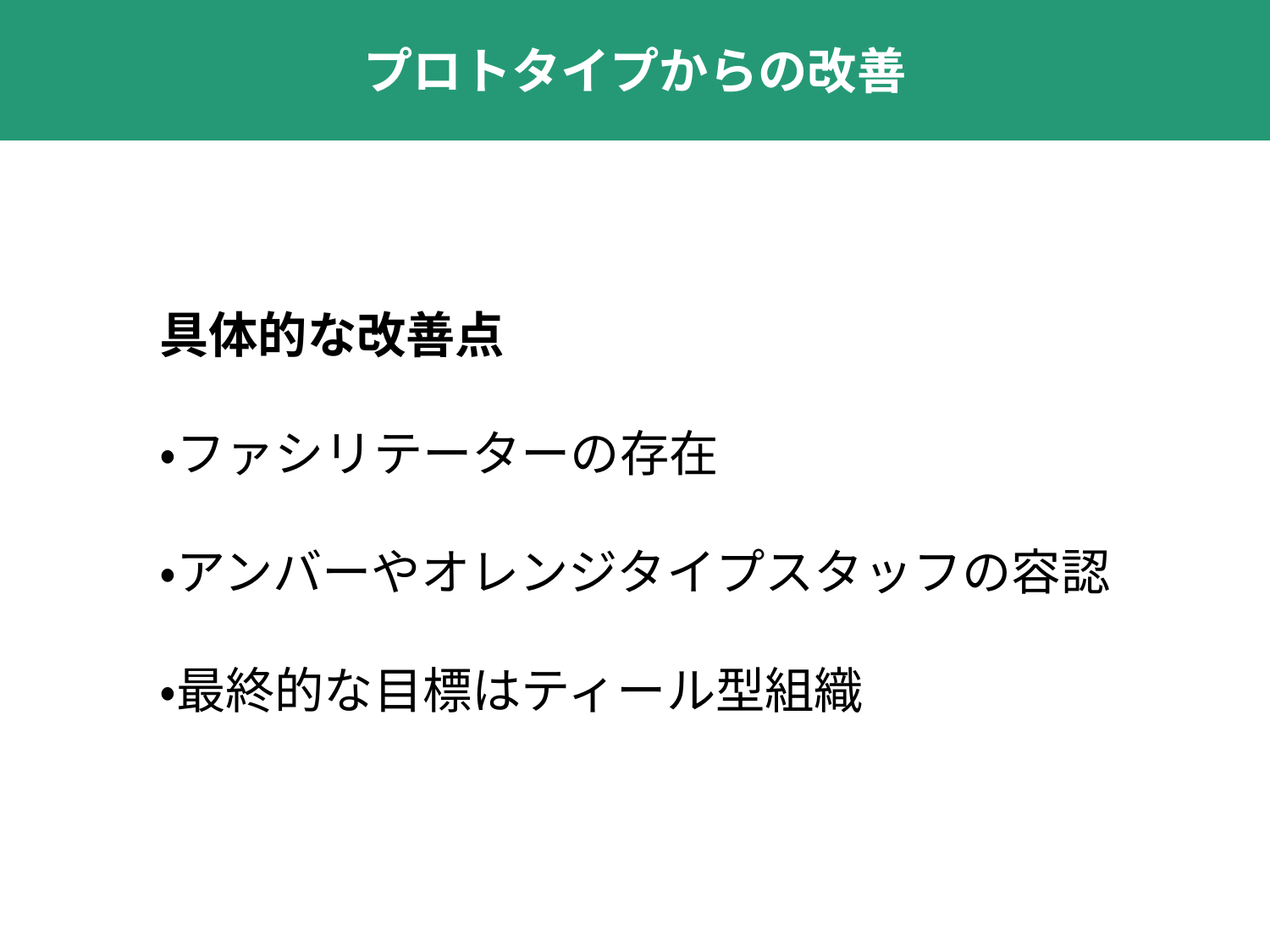

プロトタイプからの改善
具体的な改善点
・ファシリテーターの存在
・アンバーやオレンジタイプスタッフの容認
・最終的な目標はティール型組織